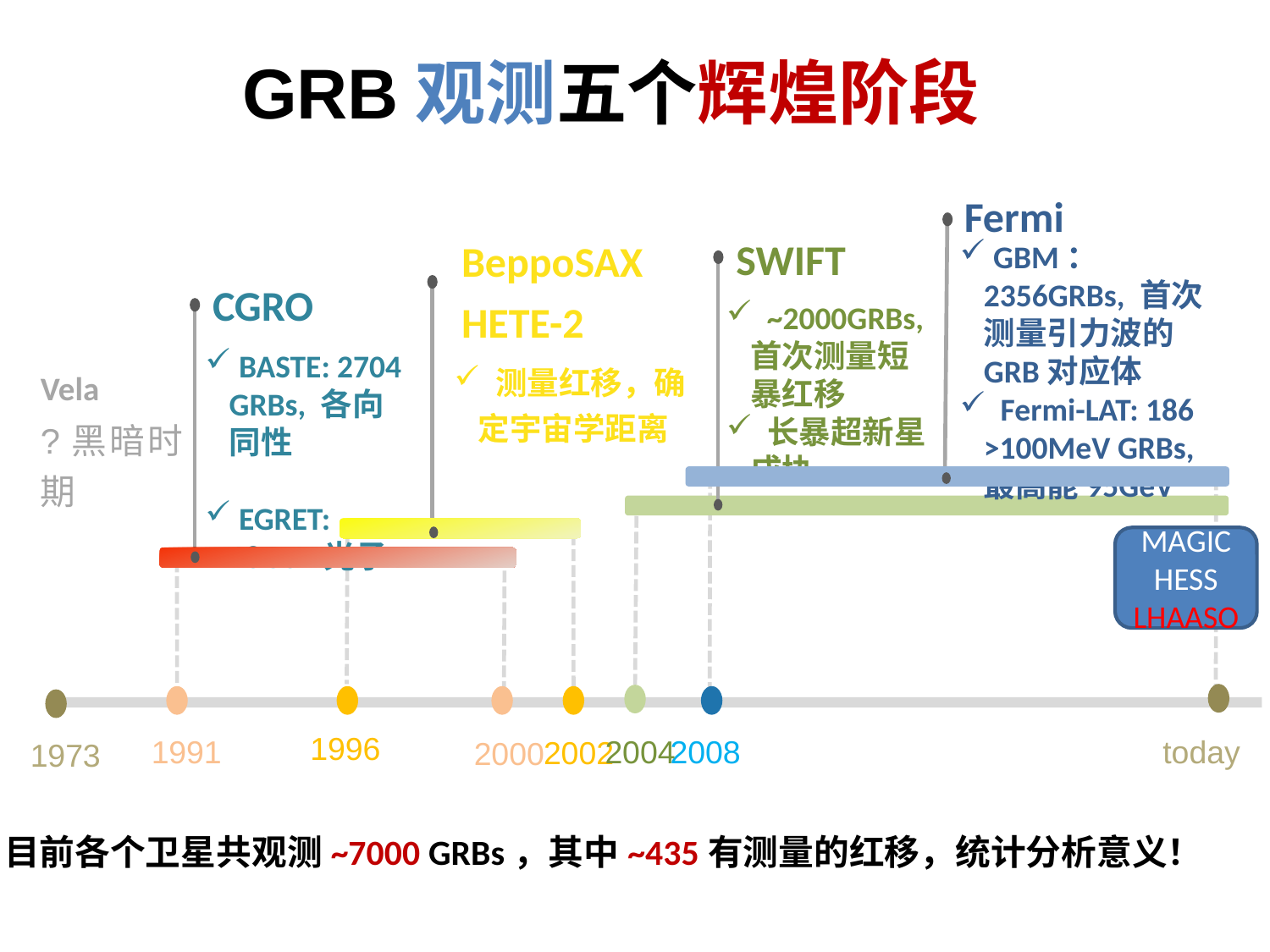

GRB观测五个辉煌阶段
 Fermi

SWIFT
 GBM：2356GRBs, 首次测量引力波的GRB对应体
  Fermi-LAT: 186 >100MeV GRBs, 最高能95GeV

CGRO
BeppoSAX
HETE-2
  ~2000GRBs, 首次测量短暴红移
 长暴超新星成协

 BASTE: 2704 GRBs, 各向同性

 EGRET: 18GeV光子

Vela
 测量红移，确定宇宙学距离
?黑暗时期

MAGIC
HESS
LHAASO

1996
2008
today
2004
1991
2002
2000
1973
 目前各个卫星共观测~7000 GRBs，其中~435有测量的红移，统计分析意义！